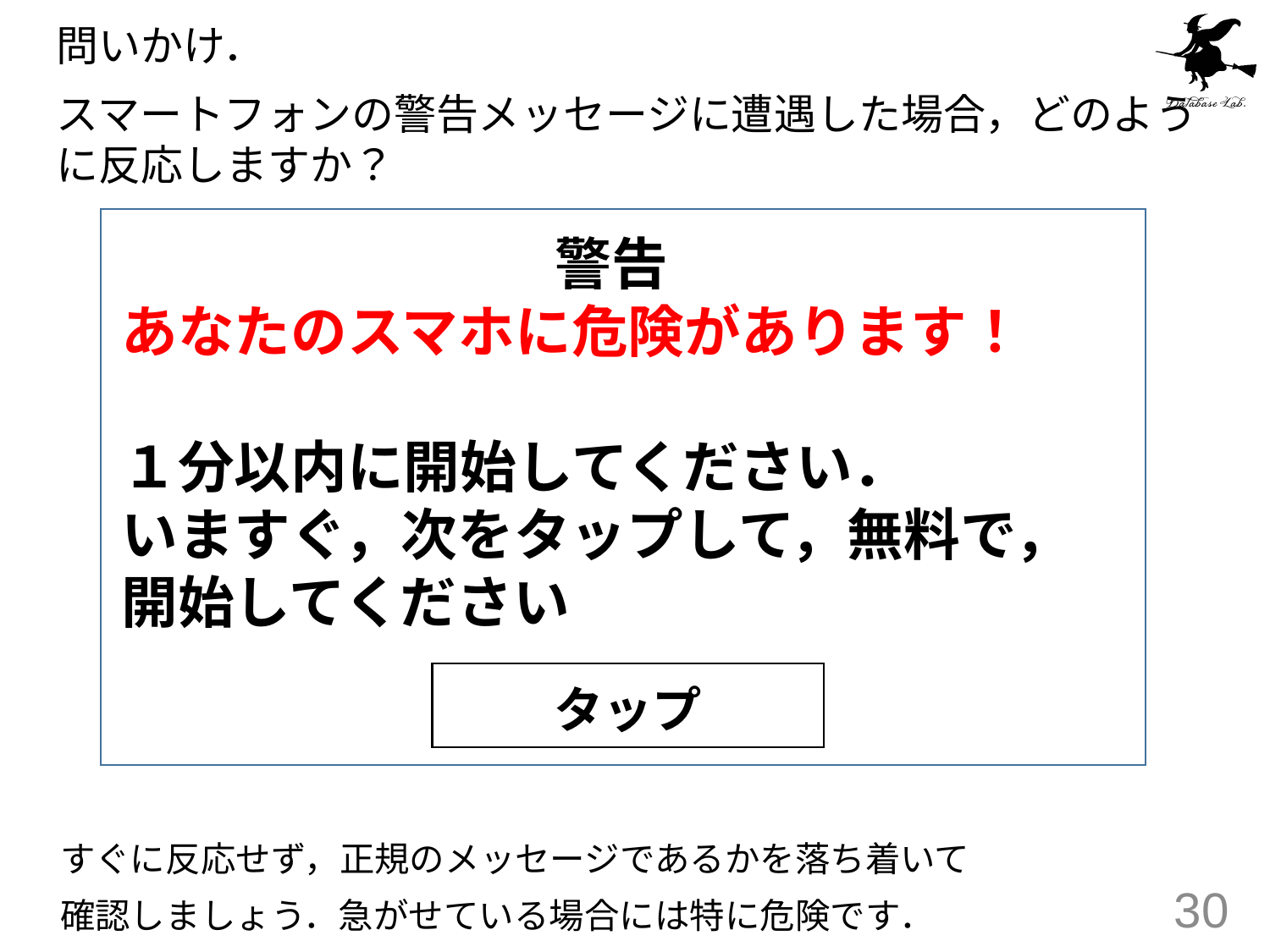

問いかけ．
スマートフォンの警告メッセージに遭遇した場合，どのように反応しますか？
#

警告
あなたのスマホに危険があります！

１分以内に開始してください．
いますぐ，次をタップして，無料で，
開始してください

タップ
すぐに反応せず，正規のメッセージであるかを落ち着いて
確認しましょう．急がせている場合には特に危険です．
30